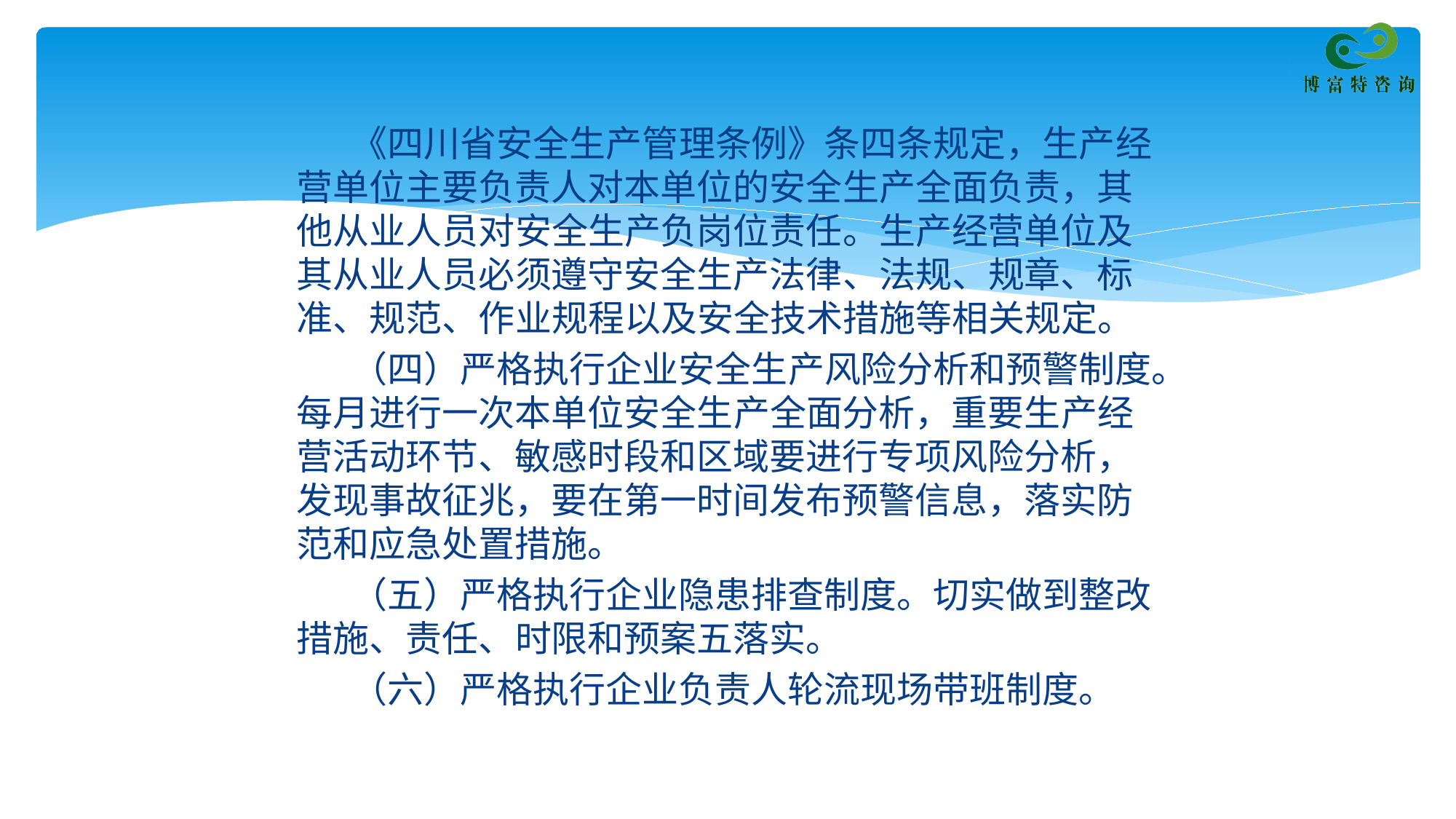

《四川省安全生产管理条例》条四条规定，生产经营单位主要负责人对本单位的安全生产全面负责，其他从业人员对安全生产负岗位责任。生产经营单位及其从业人员必须遵守安全生产法律、法规、规章、标准、规范、作业规程以及安全技术措施等相关规定。
（四）严格执行企业安全生产风险分析和预警制度。每月进行一次本单位安全生产全面分析，重要生产经营活动环节、敏感时段和区域要进行专项风险分析，发现事故征兆，要在第一时间发布预警信息，落实防范和应急处置措施。
（五）严格执行企业隐患排查制度。切实做到整改措施、责任、时限和预案五落实。
（六）严格执行企业负责人轮流现场带班制度。